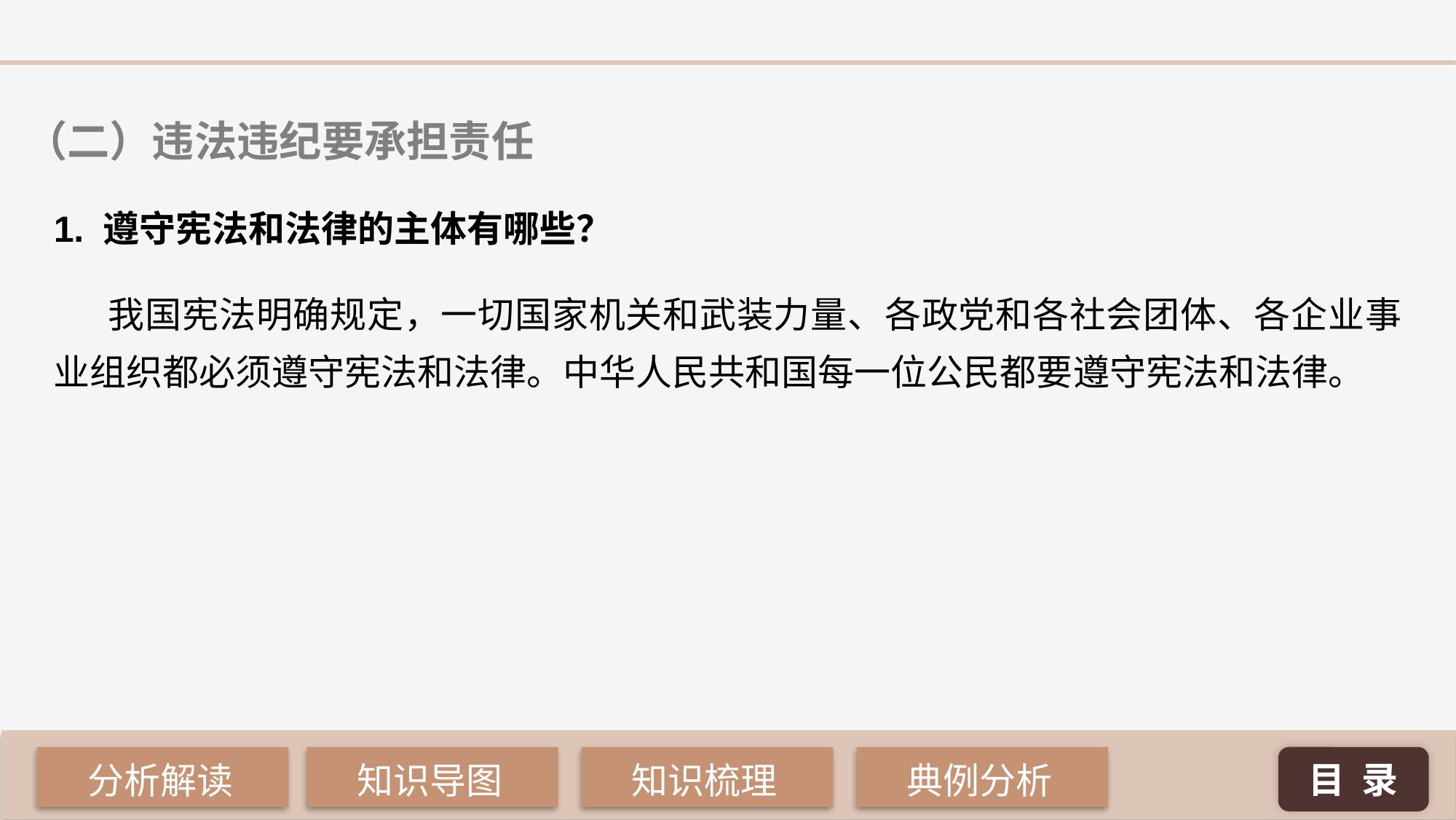

（二）违法违纪要承担责任
1. 遵守宪法和法律的主体有哪些？
我国宪法明确规定，一切国家机关和武装力量、各政党和各社会团体、各企业事业组织都必须遵守宪法和法律。中华人民共和国每一位公民都要遵守宪法和法律。